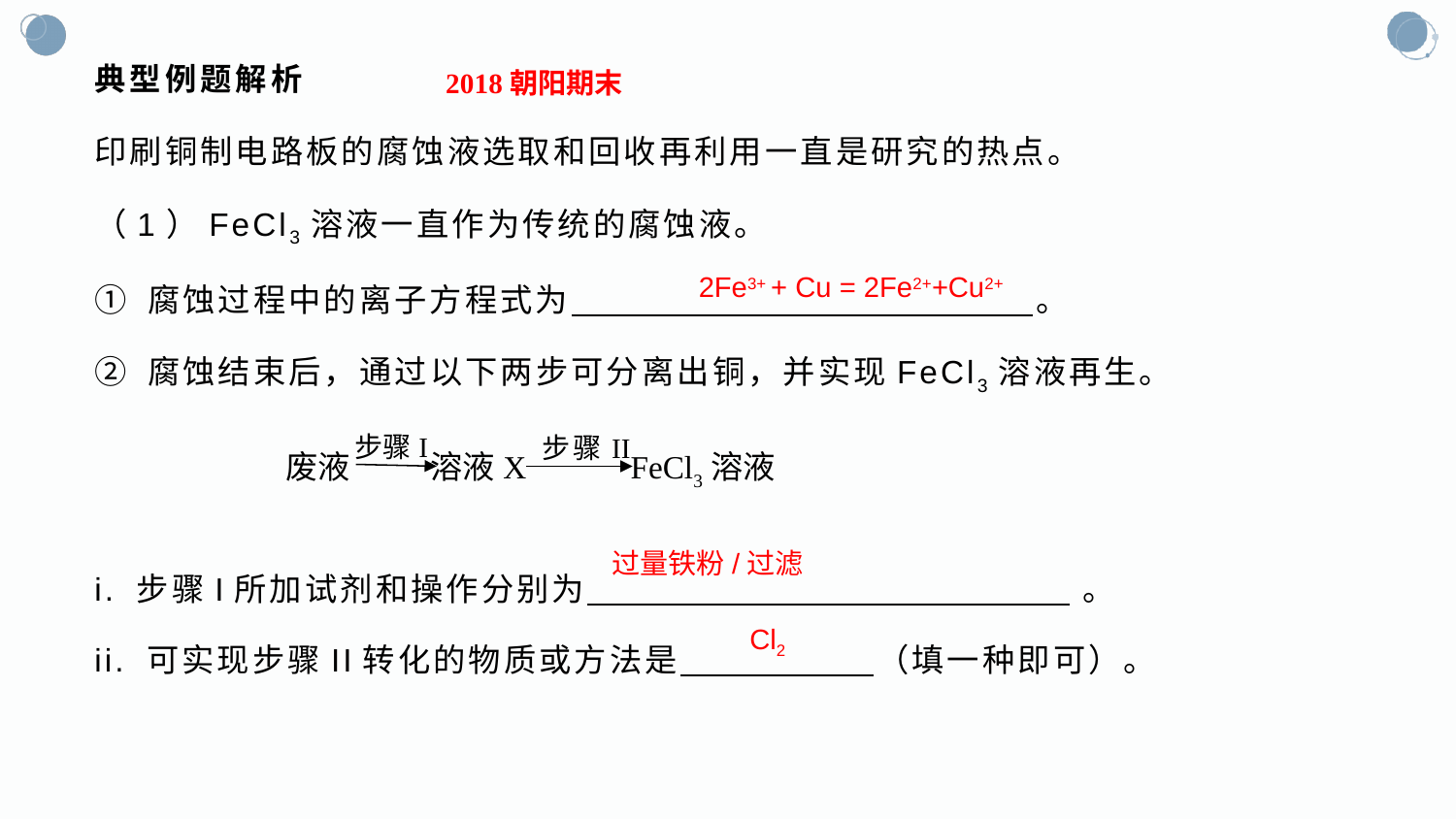

# 典型例题解析
2018朝阳期末
印刷铜制电路板的腐蚀液选取和回收再利用一直是研究的热点。
（1）FeCl3溶液一直作为传统的腐蚀液。
① 腐蚀过程中的离子方程式为                                             。
② 腐蚀结束后，通过以下两步可分离出铜，并实现FeCl3溶液再生。

i. 步骤I所加试剂和操作分别为                                                。
ii. 可实现步骤II转化的物质或方法是                   （填一种即可）。
   2Fe3+ + Cu = 2Fe2++Cu2+
步骤I
步骤II
废液           溶液X             FeCl3溶液
  过量铁粉/过滤
 Cl2